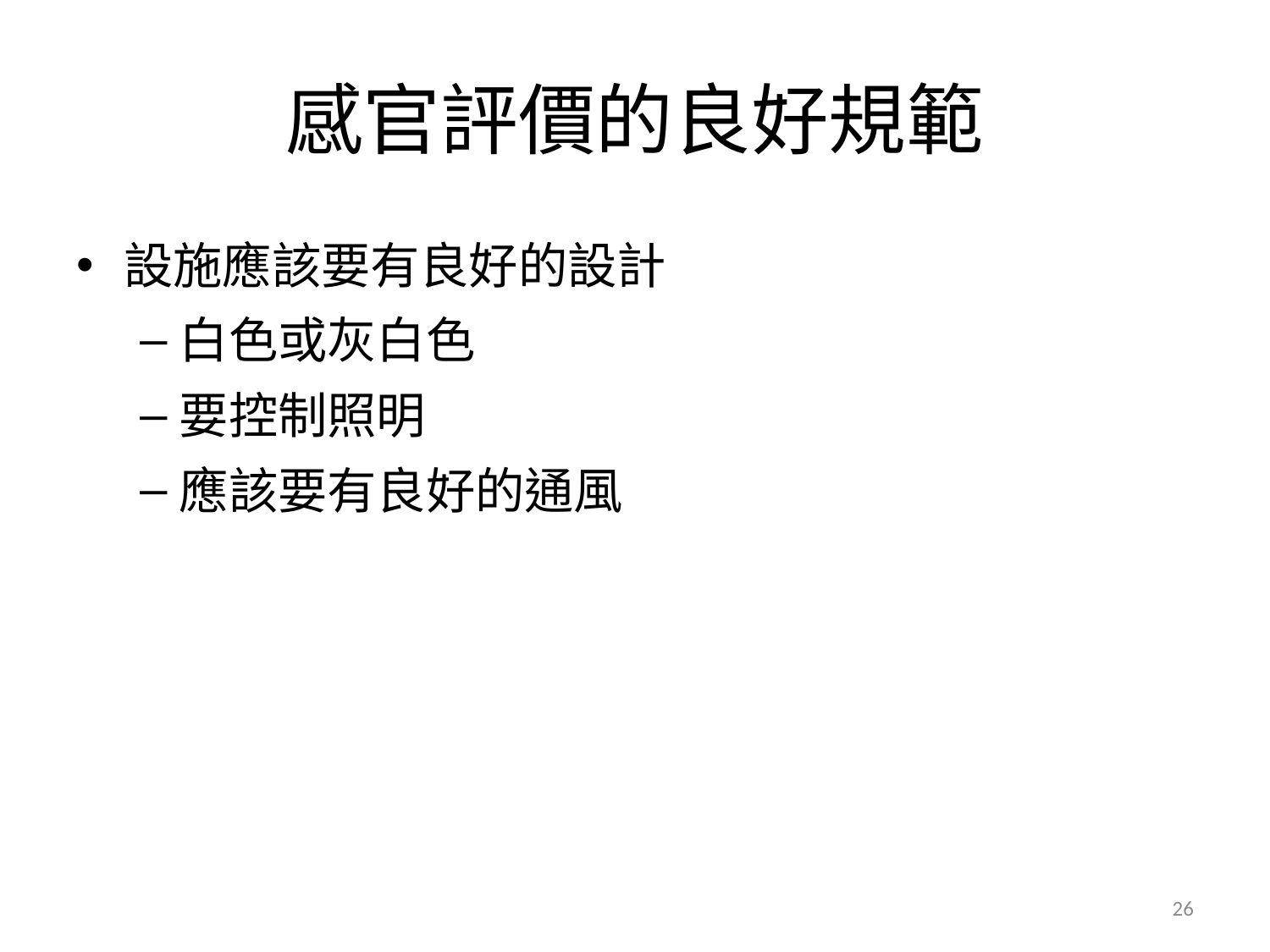

# 感官評價的良好規範
設施應該要有良好的設計
白色或灰白色
要控制照明
應該要有良好的通風
26